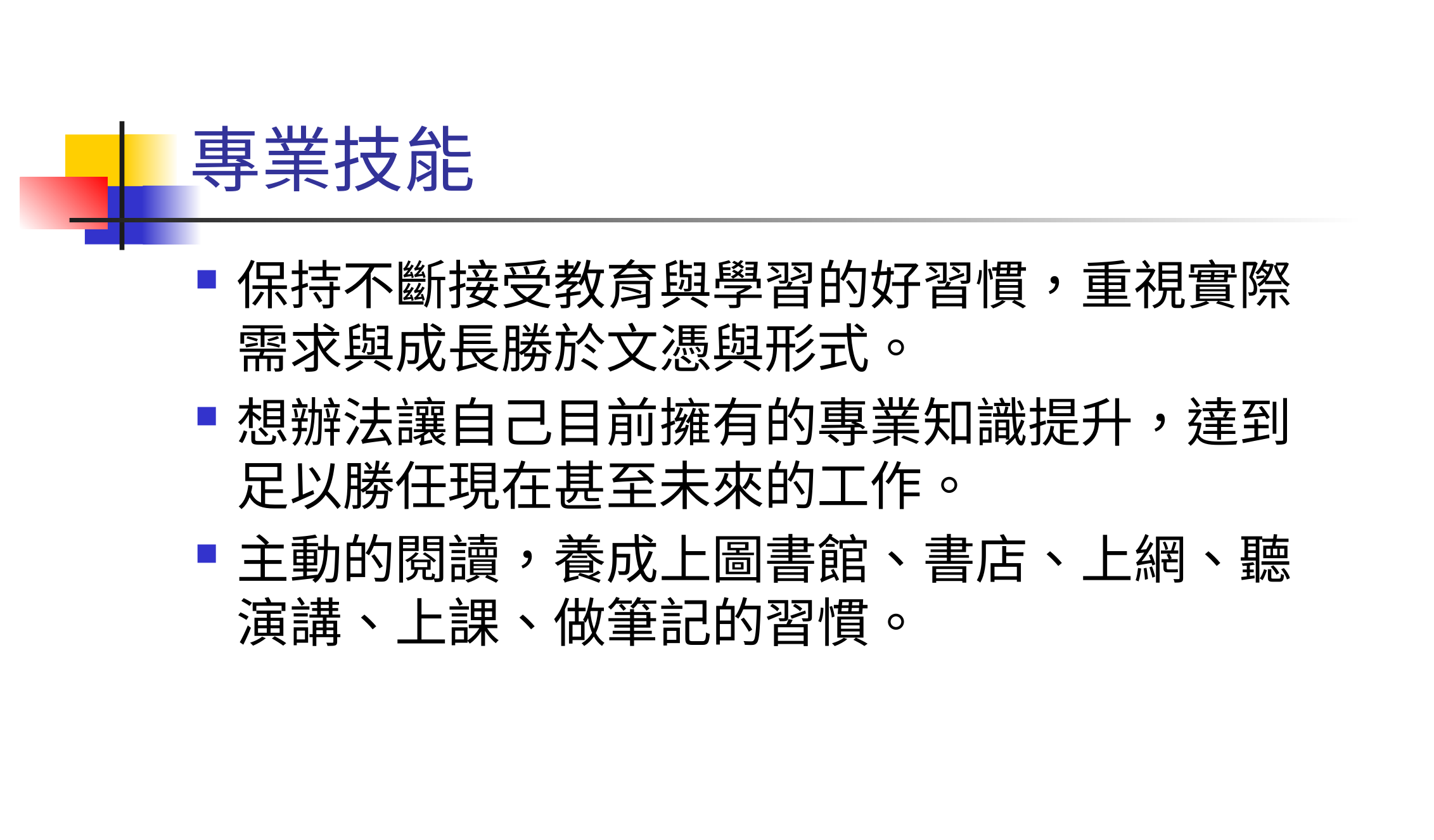

# 專業技能
保持不斷接受教育與學習的好習慣，重視實際需求與成長勝於文憑與形式。
想辦法讓自己目前擁有的專業知識提升，達到足以勝任現在甚至未來的工作。
主動的閱讀，養成上圖書館、書店、上網、聽演講、上課、做筆記的習慣。